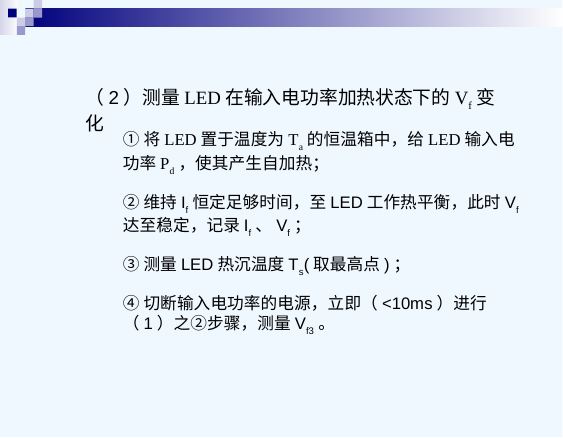

（2）测量LED在输入电功率加热状态下的Vf变化
①将LED置于温度为Ta的恒温箱中，给LED输入电功率Pd，使其产生自加热；

②维持If恒定足够时间，至LED工作热平衡，此时Vf达至稳定，记录If、Vf；

③测量LED热沉温度Ts(取最高点)；

④切断输入电功率的电源，立即（<10ms）进行（1）之②步骤，测量Vf3。

24